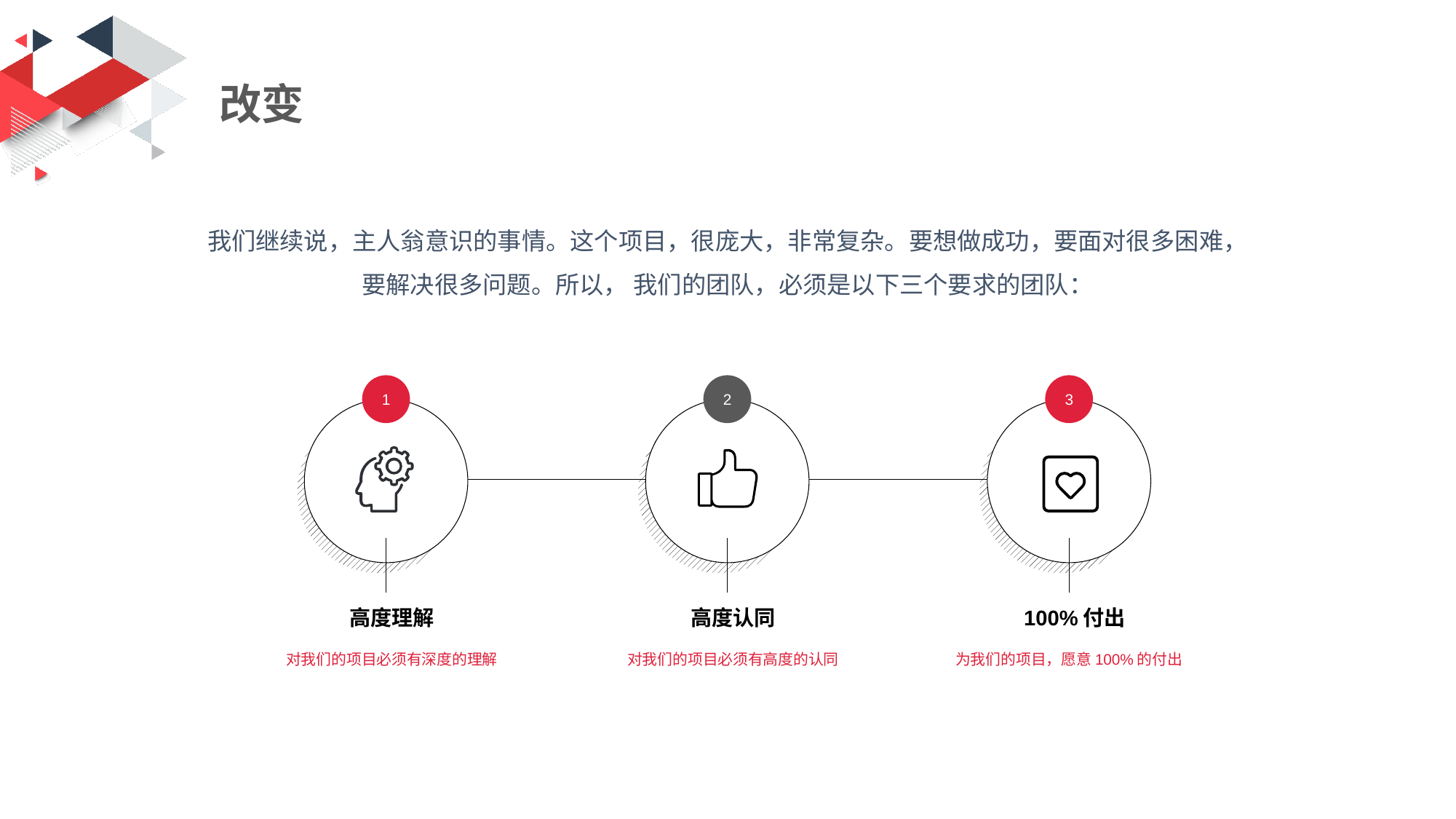

改变
我们继续说，主人翁意识的事情。这个项目，很庞大，非常复杂。要想做成功，要面对很多困难，要解决很多问题。所以， 我们的团队，必须是以下三个要求的团队：
1
2
3

高度理解
高度认同
100%付出
对我们的项目必须有深度的理解
对我们的项目必须有高度的认同
为我们的项目，愿意100%的付出